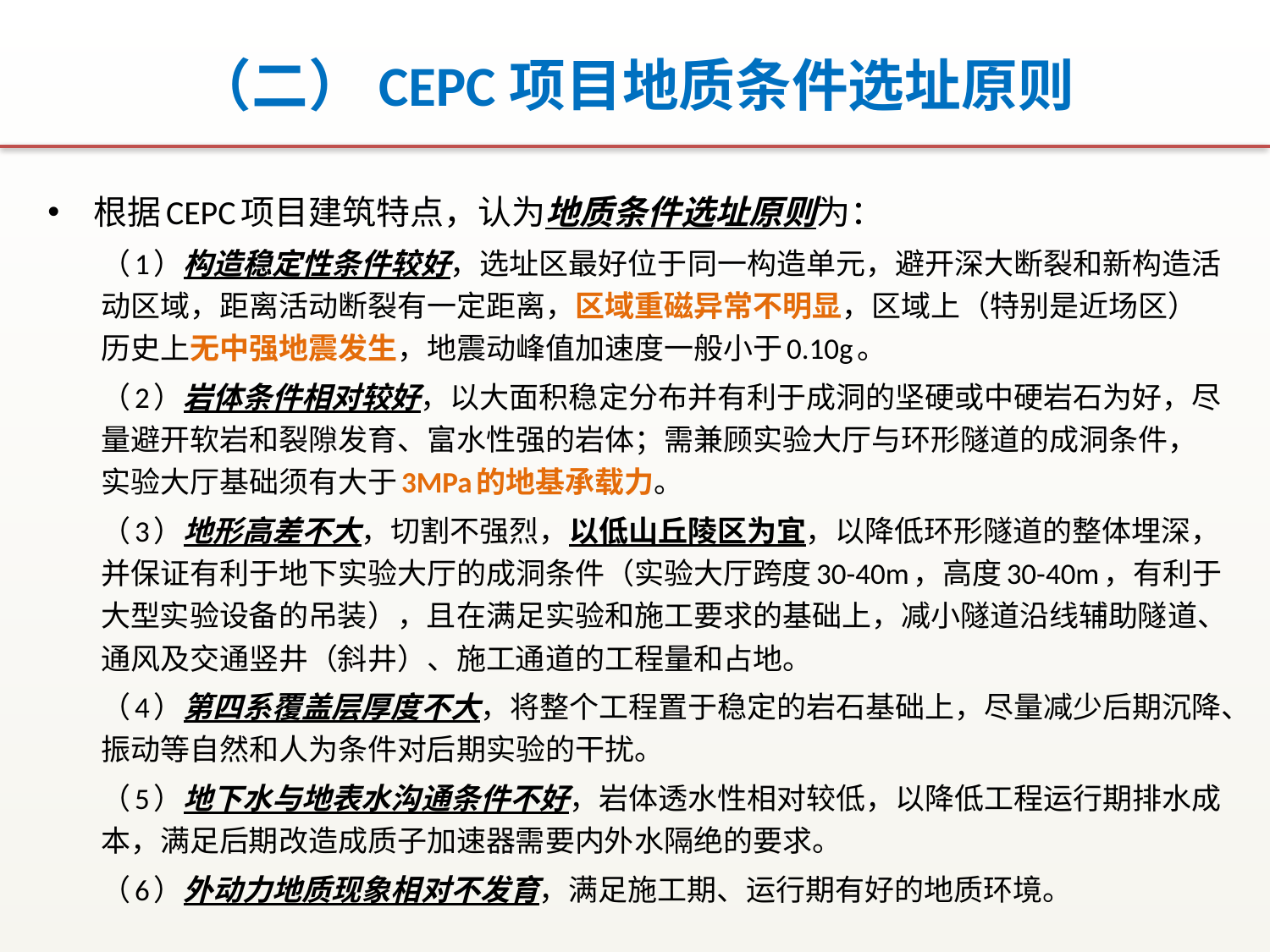

# （二）CEPC项目地质条件选址原则
根据CEPC项目建筑特点，认为地质条件选址原则为：
（1）构造稳定性条件较好，选址区最好位于同一构造单元，避开深大断裂和新构造活动区域，距离活动断裂有一定距离，区域重磁异常不明显，区域上（特别是近场区）历史上无中强地震发生，地震动峰值加速度一般小于0.10g。
（2）岩体条件相对较好，以大面积稳定分布并有利于成洞的坚硬或中硬岩石为好，尽量避开软岩和裂隙发育、富水性强的岩体；需兼顾实验大厅与环形隧道的成洞条件，实验大厅基础须有大于3MPa的地基承载力。
（3）地形高差不大，切割不强烈，以低山丘陵区为宜，以降低环形隧道的整体埋深，并保证有利于地下实验大厅的成洞条件（实验大厅跨度30-40m，高度30-40m，有利于大型实验设备的吊装），且在满足实验和施工要求的基础上，减小隧道沿线辅助隧道、通风及交通竖井（斜井）、施工通道的工程量和占地。
（4）第四系覆盖层厚度不大，将整个工程置于稳定的岩石基础上，尽量减少后期沉降、振动等自然和人为条件对后期实验的干扰。
（5）地下水与地表水沟通条件不好，岩体透水性相对较低，以降低工程运行期排水成本，满足后期改造成质子加速器需要内外水隔绝的要求。
（6）外动力地质现象相对不发育，满足施工期、运行期有好的地质环境。